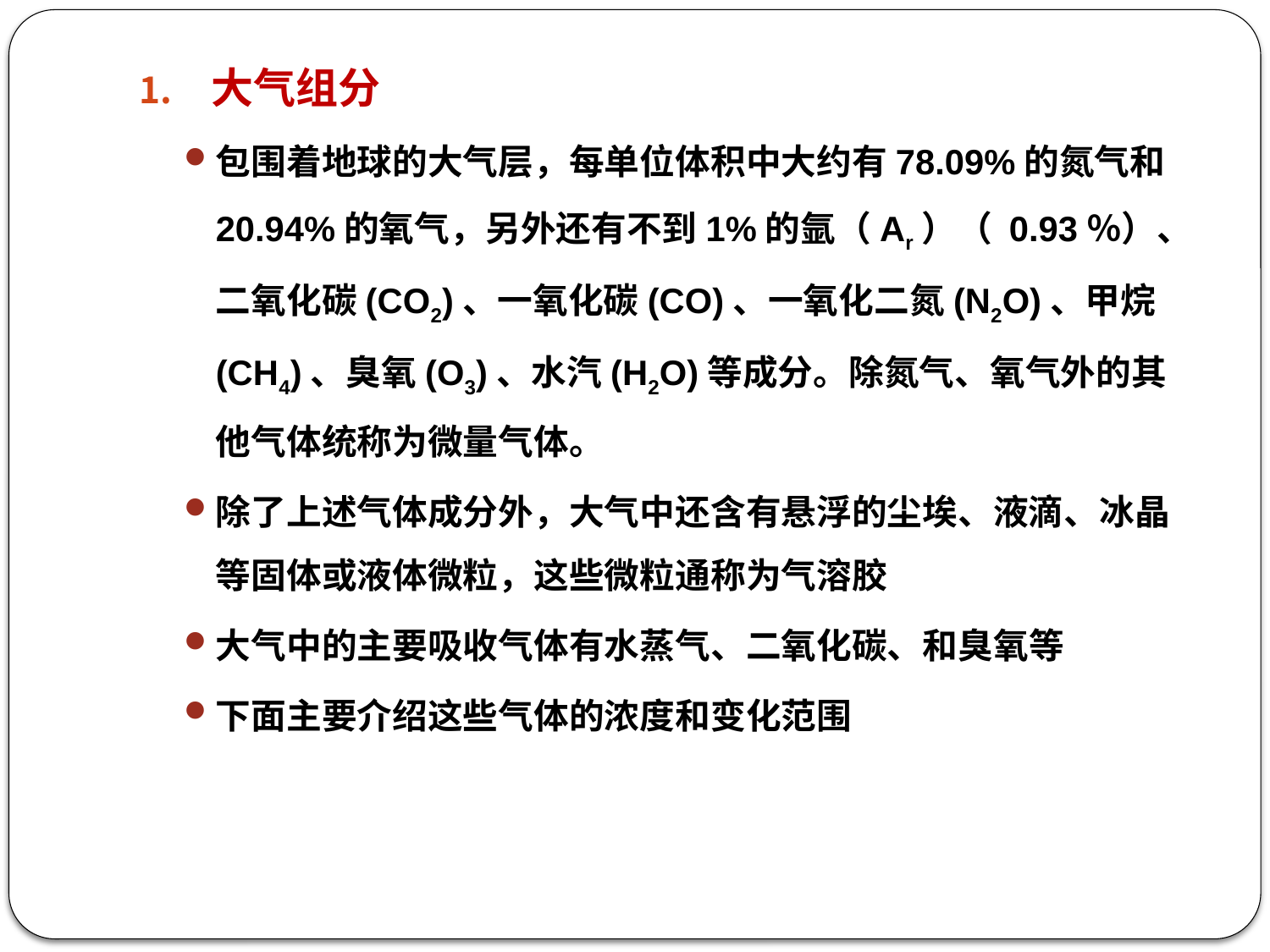

大气组分
包围着地球的大气层，每单位体积中大约有78.09%的氮气和20.94%的氧气，另外还有不到1%的氩（Ar）（ 0.93％）、二氧化碳(CO2)、一氧化碳(CO)、一氧化二氮(N2O)、甲烷(CH4)、臭氧(O3)、水汽(H2O)等成分。除氮气、氧气外的其他气体统称为微量气体。
除了上述气体成分外，大气中还含有悬浮的尘埃、液滴、冰晶等固体或液体微粒，这些微粒通称为气溶胶
大气中的主要吸收气体有水蒸气、二氧化碳、和臭氧等
下面主要介绍这些气体的浓度和变化范围